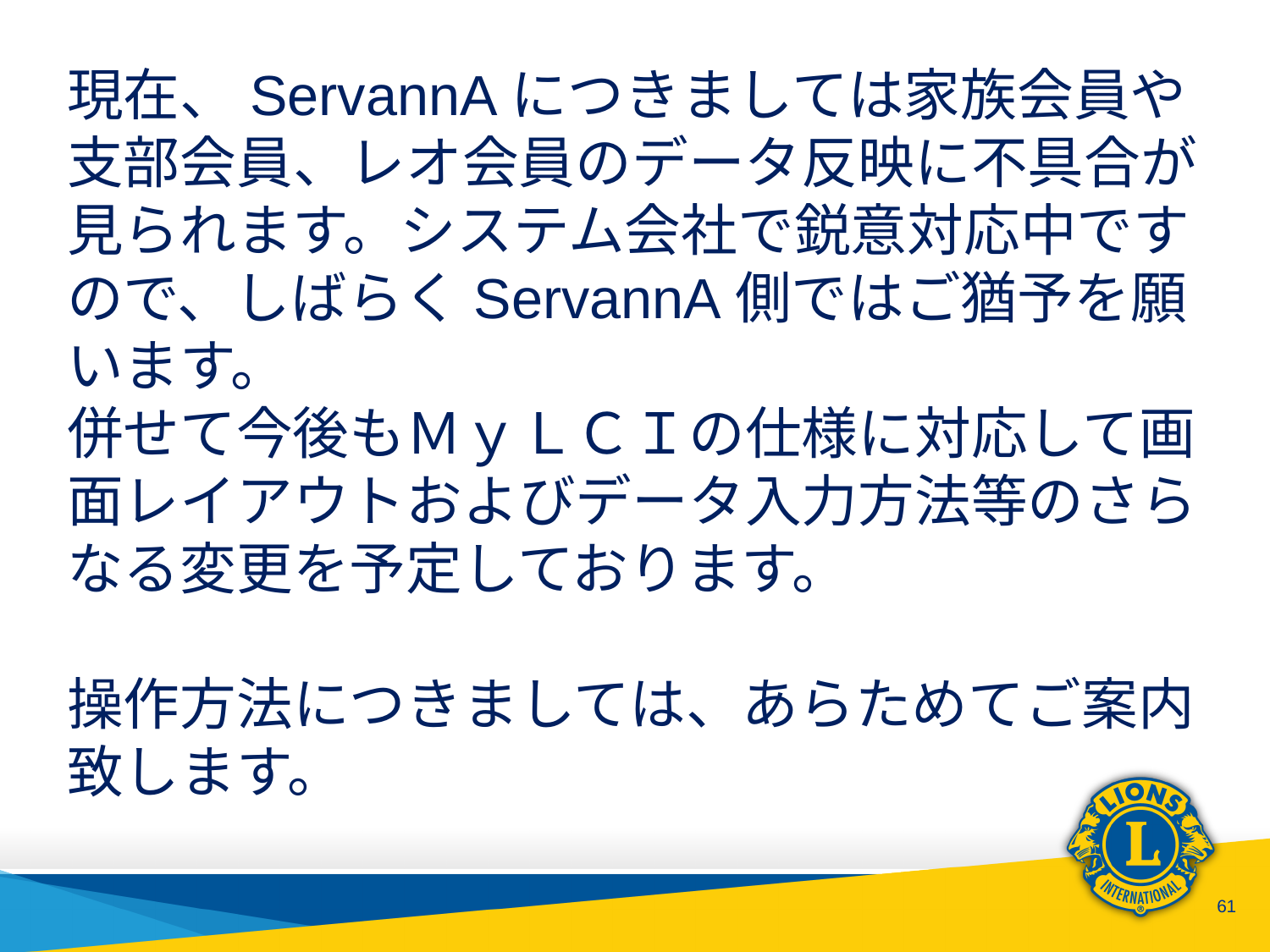

現在、ServannAにつきましては家族会員や支部会員、レオ会員のデータ反映に不具合が見られます。システム会社で鋭意対応中ですので、しばらくServannA側ではご猶予を願います。
併せて今後もＭｙＬＣＩの仕様に対応して画面レイアウトおよびデータ入力方法等のさらなる変更を予定しております。

操作方法につきましては、あらためてご案内
致します。